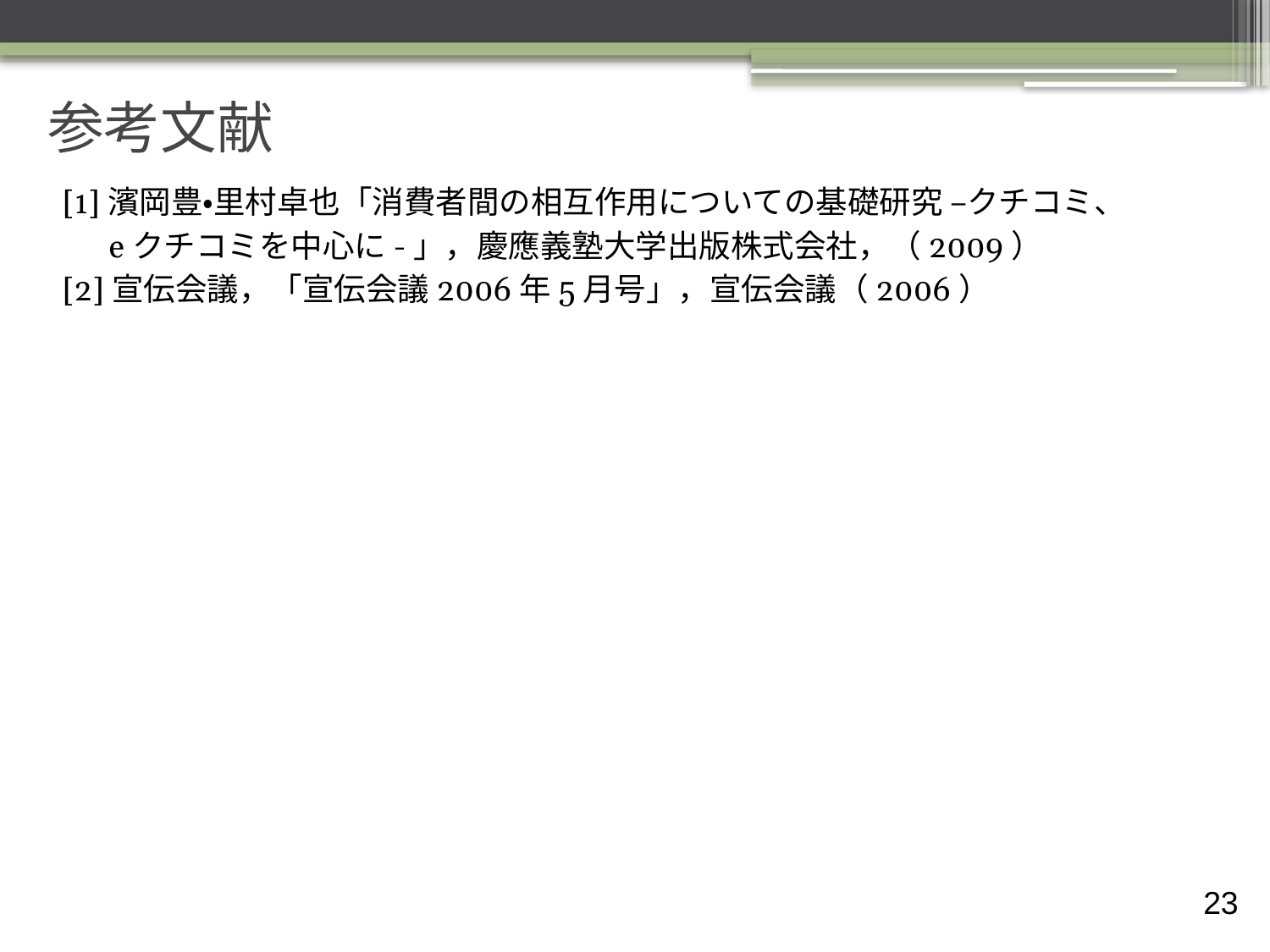

# 参考文献
[1]濱岡豊・里村卓也「消費者間の相互作用についての基礎研究 –クチコミ、
　 eクチコミを中心に-」，慶應義塾大学出版株式会社，（2009）
[2]宣伝会議，「宣伝会議2006年5月号」，宣伝会議（2006）

23